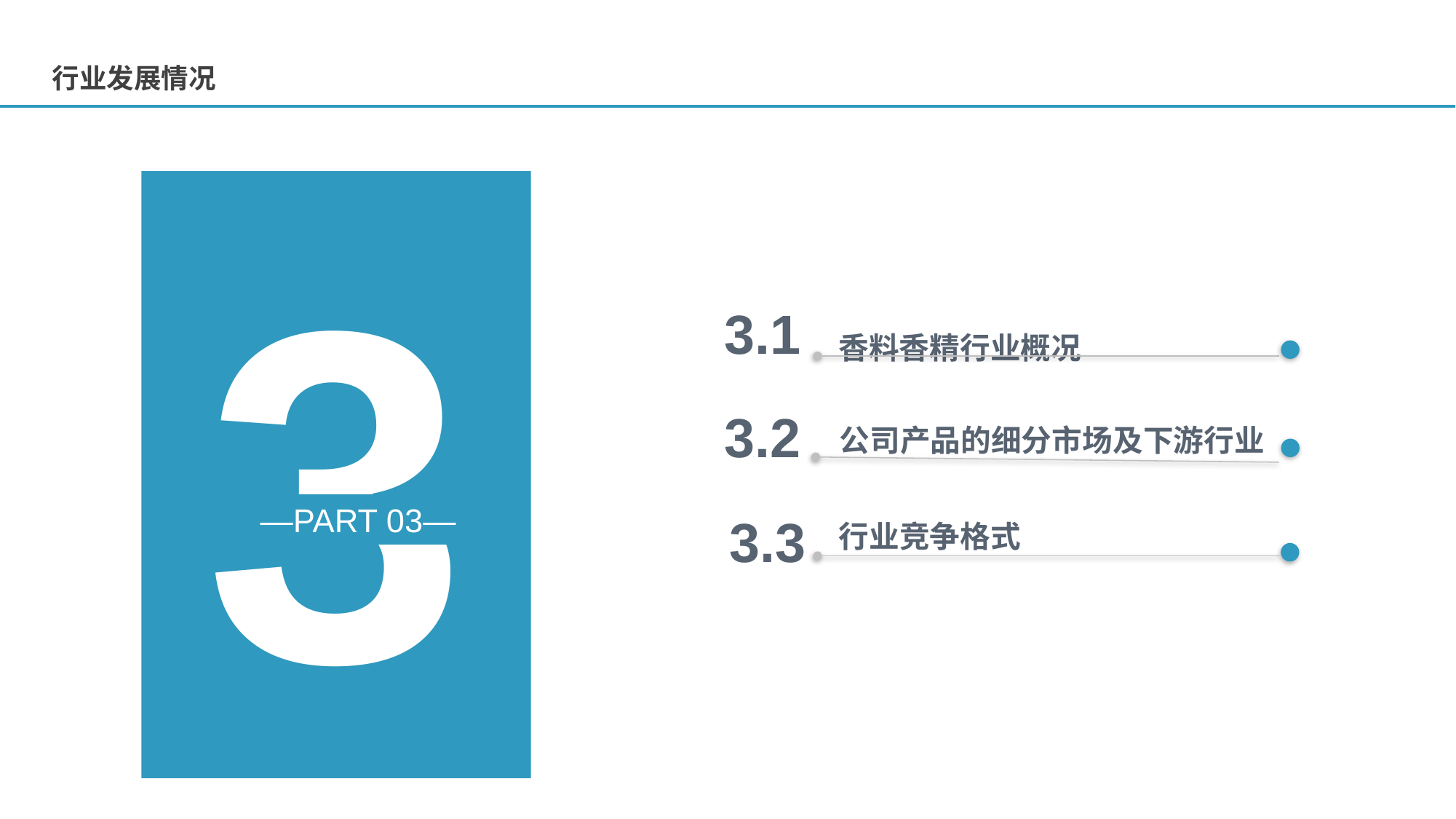

行业发展情况

3
3.1
香料香精行业概况

3.2
公司产品的细分市场及下游行业

—PART 03—
3.3
行业竞争格式